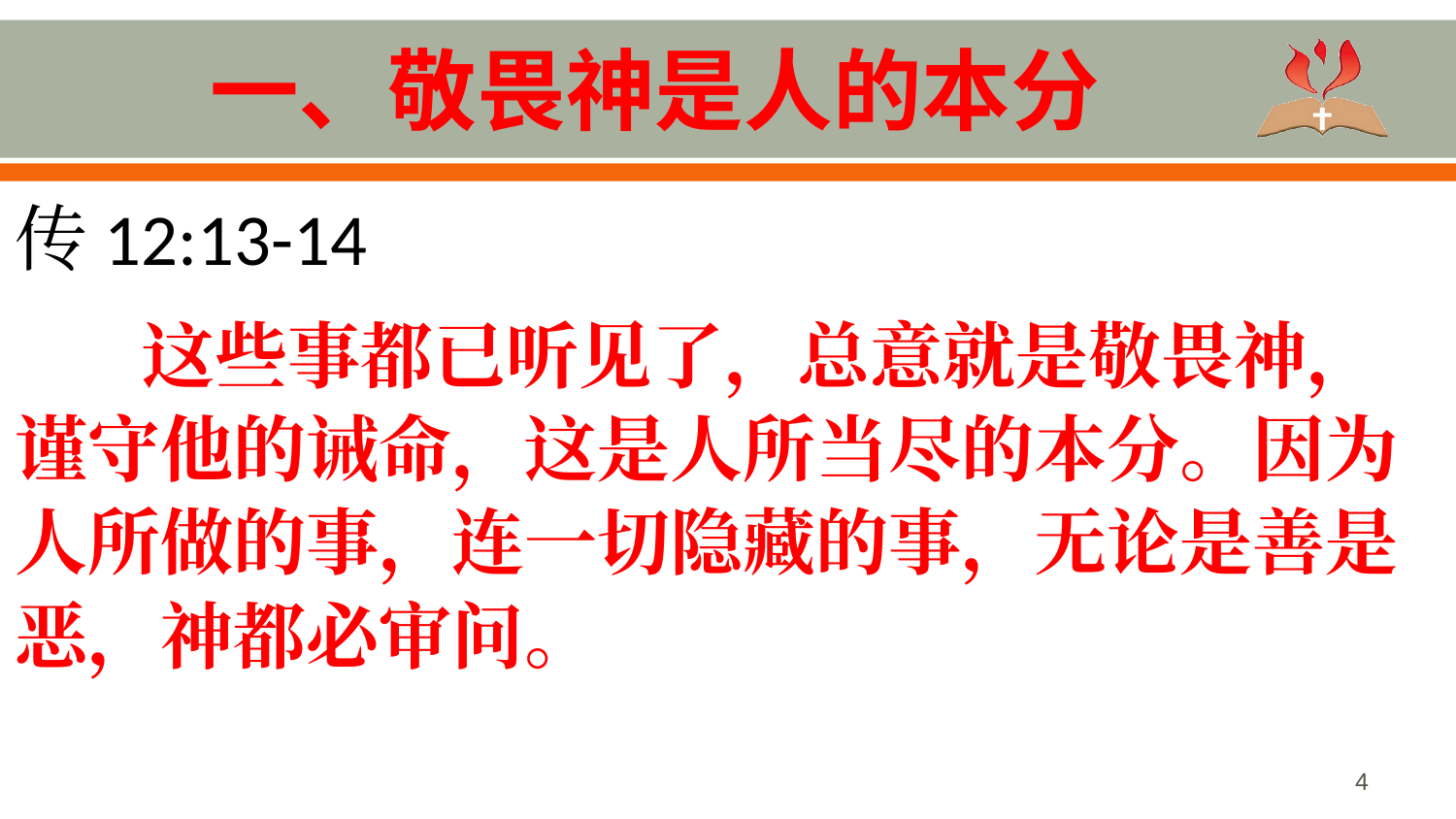

# 一、敬畏神是人的本分
传12:13-14
这些事都已听见了，总意就是敬畏神，谨守他的诫命，这是人所当尽的本分。因为人所做的事，连一切隐藏的事，无论是善是恶，神都必审问。
4